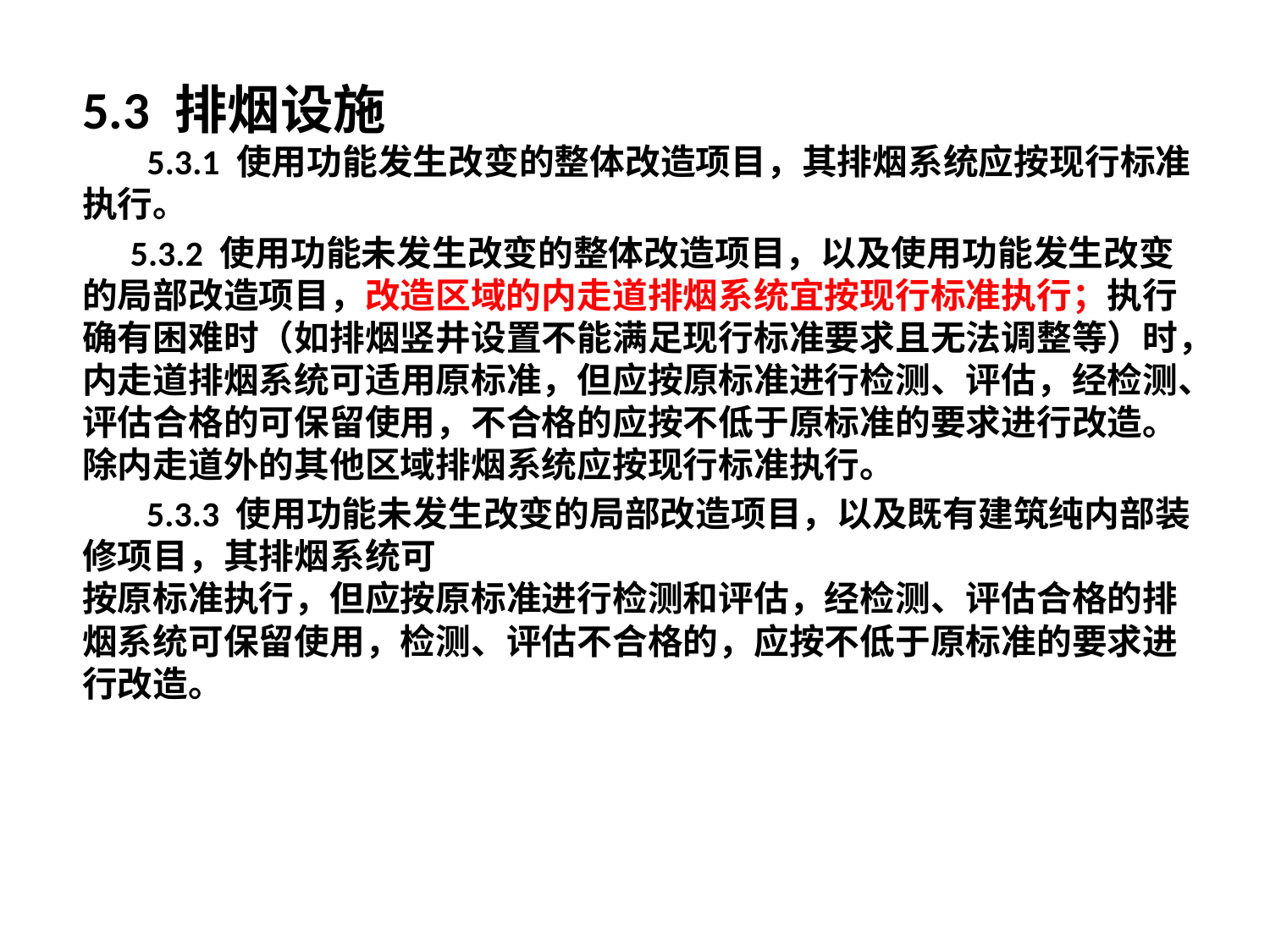

#
5.3 排烟设施
       5.3.1 使用功能发生改变的整体改造项目，其排烟系统应按现行标准执行。
      5.3.2 使用功能未发生改变的整体改造项目，以及使用功能发生改变的局部改造项目，改造区域的内走道排烟系统宜按现行标准执行；执行确有困难时（如排烟竖井设置不能满足现行标准要求且无法调整等）时，内走道排烟系统可适用原标准，但应按原标准进行检测、评估，经检测、评估合格的可保留使用，不合格的应按不低于原标准的要求进行改造。除内走道外的其他区域排烟系统应按现行标准执行。
        5.3.3 使用功能未发生改变的局部改造项目，以及既有建筑纯内部装修项目，其排烟系统可
按原标准执行，但应按原标准进行检测和评估，经检测、评估合格的排烟系统可保留使用，检测、评估不合格的，应按不低于原标准的要求进行改造。